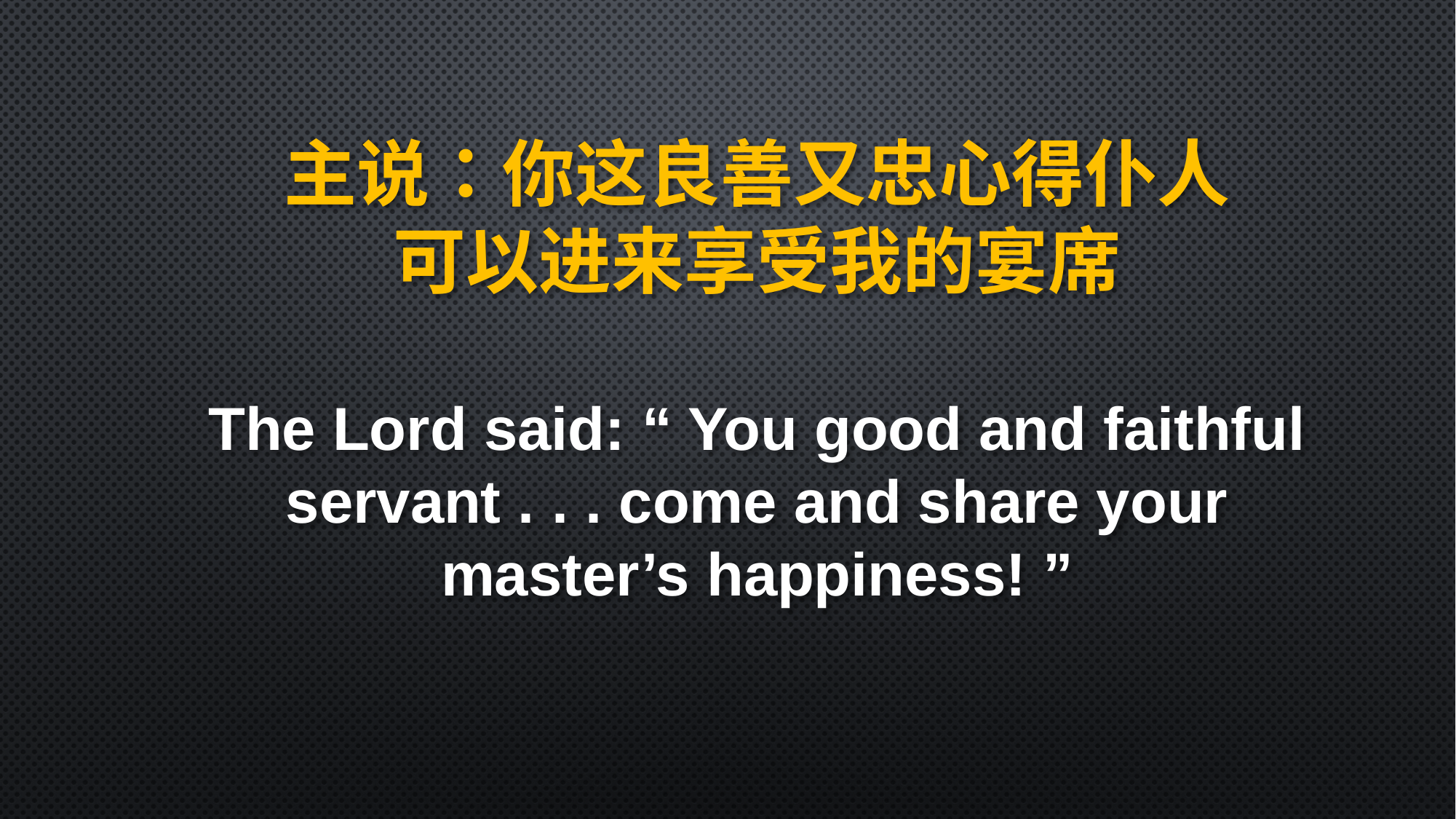

主说：你这良善又忠心得仆人
可以进来享受我的宴席

The Lord said: “ You good and faithful servant . . . come and share your master’s happiness! ”